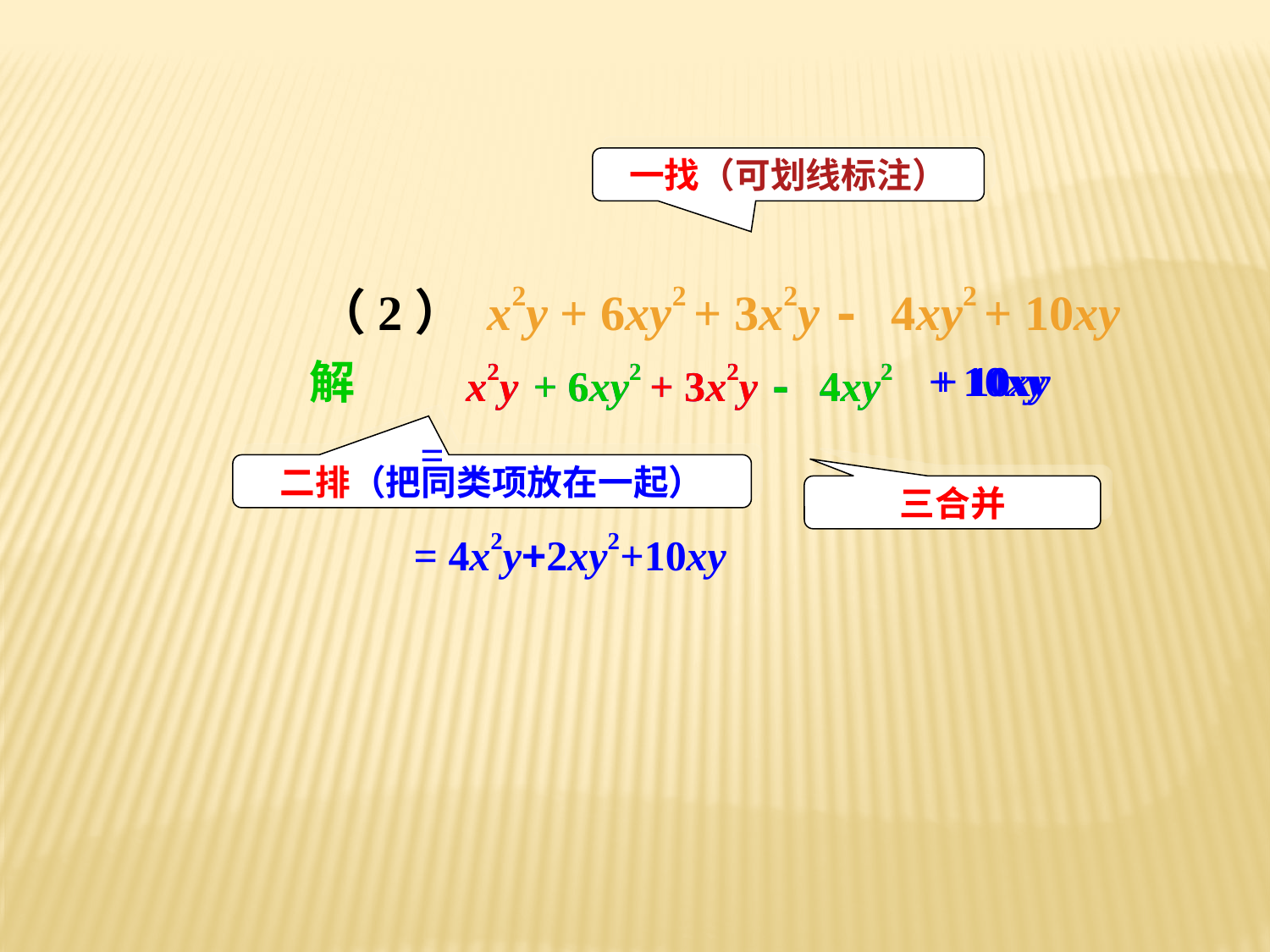

一找（可划线标注）
（2） x2y + 6xy2 + 3x2y - 4xy2 + 10xy
解
                                           + 10xy
x2y
x2y
+ 6xy2
+ 6xy2
+ 3x2y
+ 3x2y
- 4xy2
- 4xy2
+ 10xy
=
二排（把同类项放在一起）
三合并
= 4x2y+2xy2+10xy